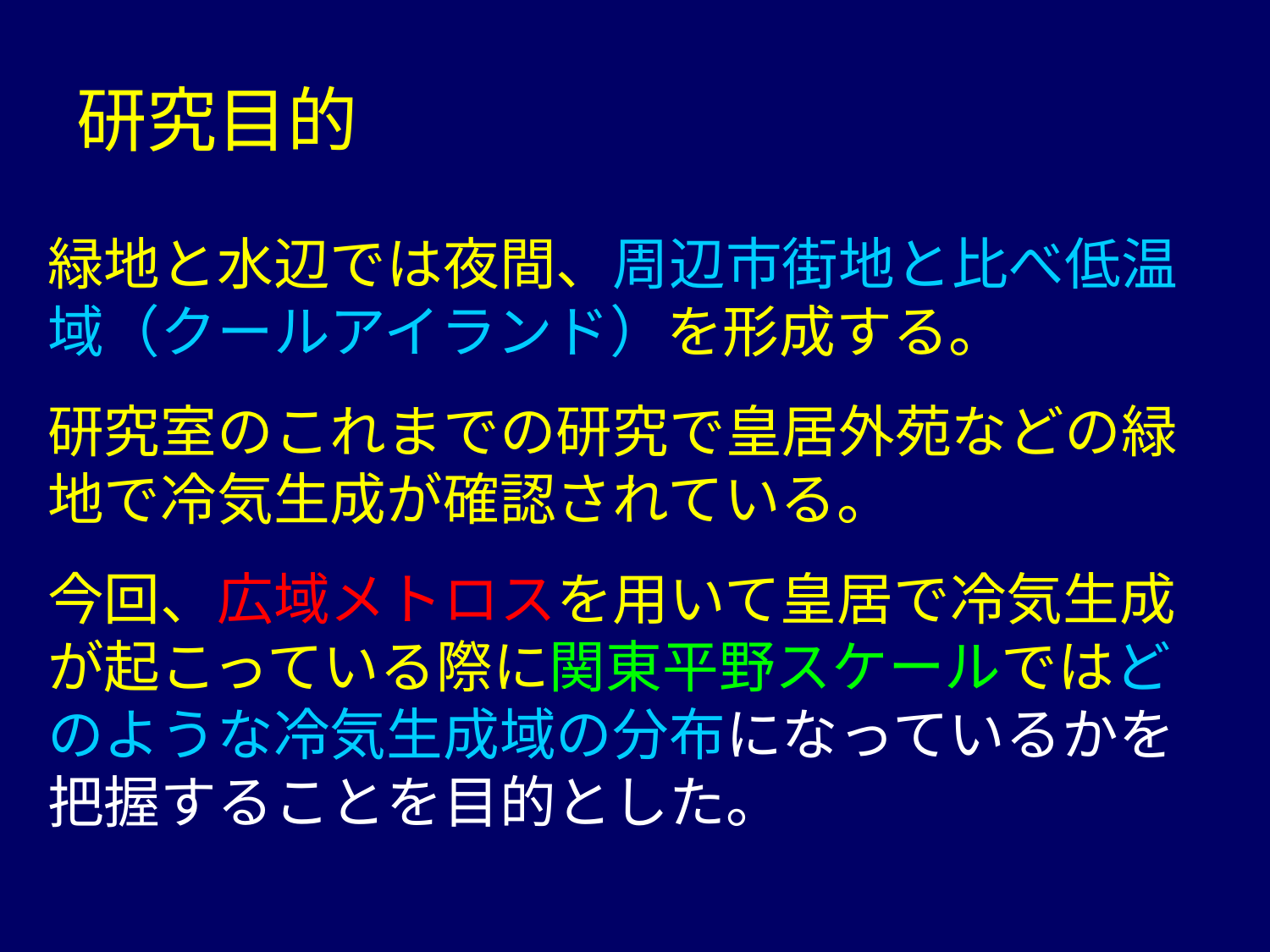

# 研究目的
緑地と水辺では夜間、周辺市街地と比べ低温域（クールアイランド）を形成する。
研究室のこれまでの研究で皇居外苑などの緑地で冷気生成が確認されている。
今回、広域メトロスを用いて皇居で冷気生成が起こっている際に関東平野スケールではどのような冷気生成域の分布になっているかを把握することを目的とした。